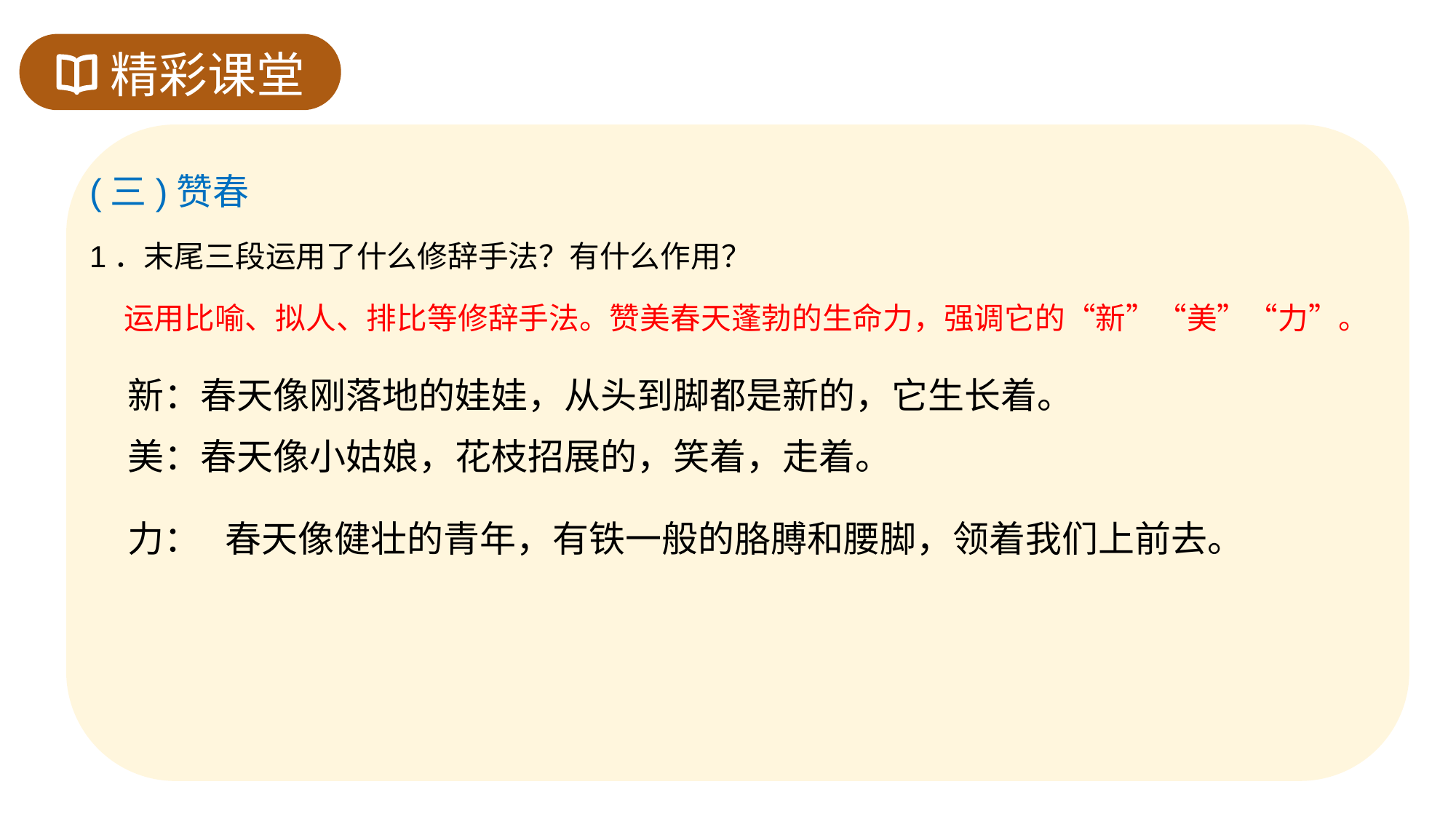

精彩课堂

(三)赞春
1．末尾三段运用了什么修辞手法？有什么作用？
    运用比喻、拟人、排比等修辞手法。赞美春天蓬勃的生命力，强调它的“新”“美”“力”。
新：春天像刚落地的娃娃，从头到脚都是新的，它生长着。
美：春天像小姑娘，花枝招展的，笑着，走着。
力：   春天像健壮的青年，有铁一般的胳膊和腰脚，领着我们上前去。